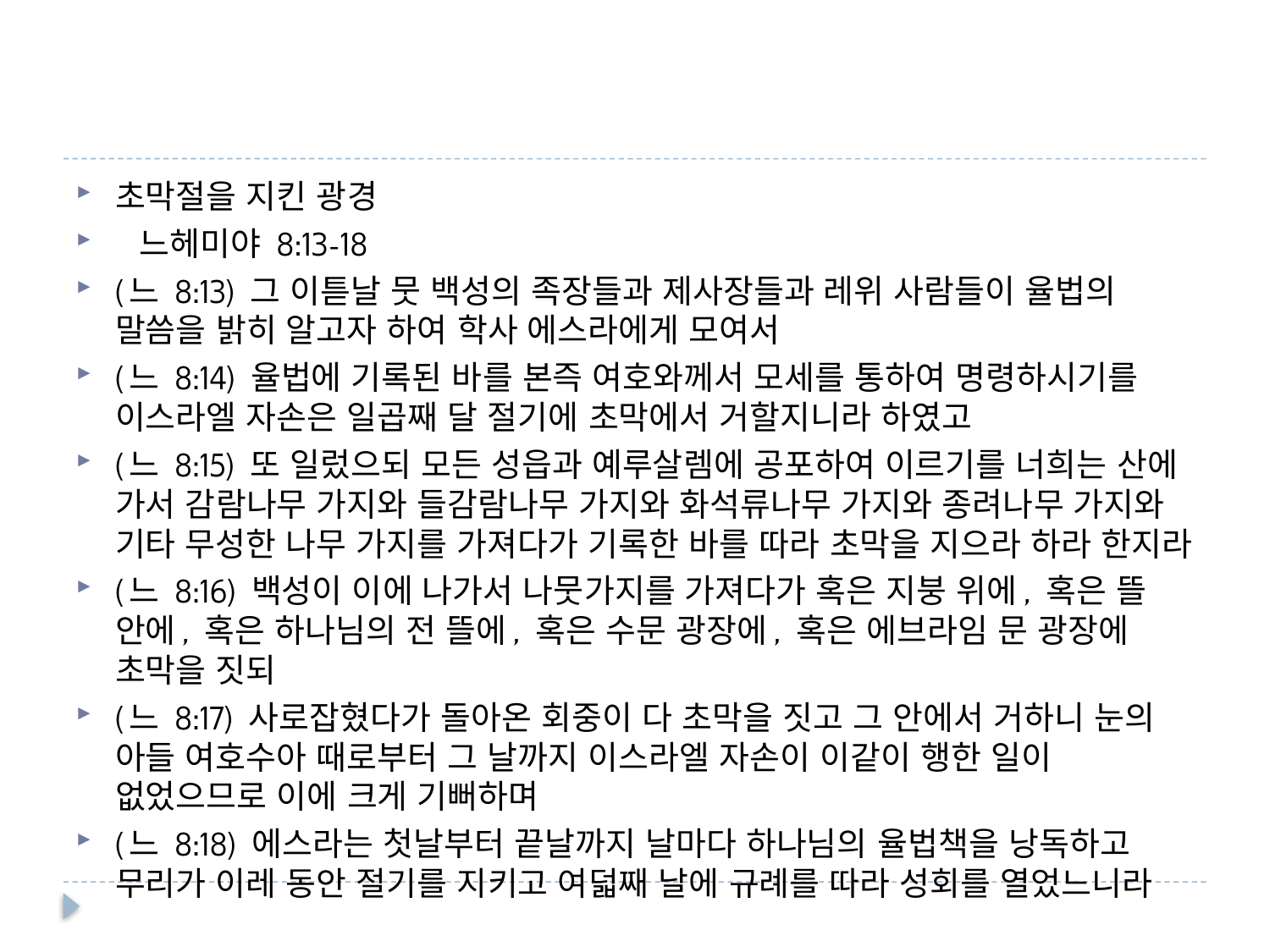

#
초막절을 지킨 광경
  느헤미야 8:13-18
(느 8:13) 그 이튿날 뭇 백성의 족장들과 제사장들과 레위 사람들이 율법의 말씀을 밝히 알고자 하여 학사 에스라에게 모여서
(느 8:14) 율법에 기록된 바를 본즉 여호와께서 모세를 통하여 명령하시기를 이스라엘 자손은 일곱째 달 절기에 초막에서 거할지니라 하였고
(느 8:15) 또 일렀으되 모든 성읍과 예루살렘에 공포하여 이르기를 너희는 산에 가서 감람나무 가지와 들감람나무 가지와 화석류나무 가지와 종려나무 가지와 기타 무성한 나무 가지를 가져다가 기록한 바를 따라 초막을 지으라 하라 한지라
(느 8:16) 백성이 이에 나가서 나뭇가지를 가져다가 혹은 지붕 위에, 혹은 뜰 안에, 혹은 하나님의 전 뜰에, 혹은 수문 광장에, 혹은 에브라임 문 광장에 초막을 짓되
(느 8:17) 사로잡혔다가 돌아온 회중이 다 초막을 짓고 그 안에서 거하니 눈의 아들 여호수아 때로부터 그 날까지 이스라엘 자손이 이같이 행한 일이 없었으므로 이에 크게 기뻐하며
(느 8:18) 에스라는 첫날부터 끝날까지 날마다 하나님의 율법책을 낭독하고 무리가 이레 동안 절기를 지키고 여덟째 날에 규례를 따라 성회를 열었느니라